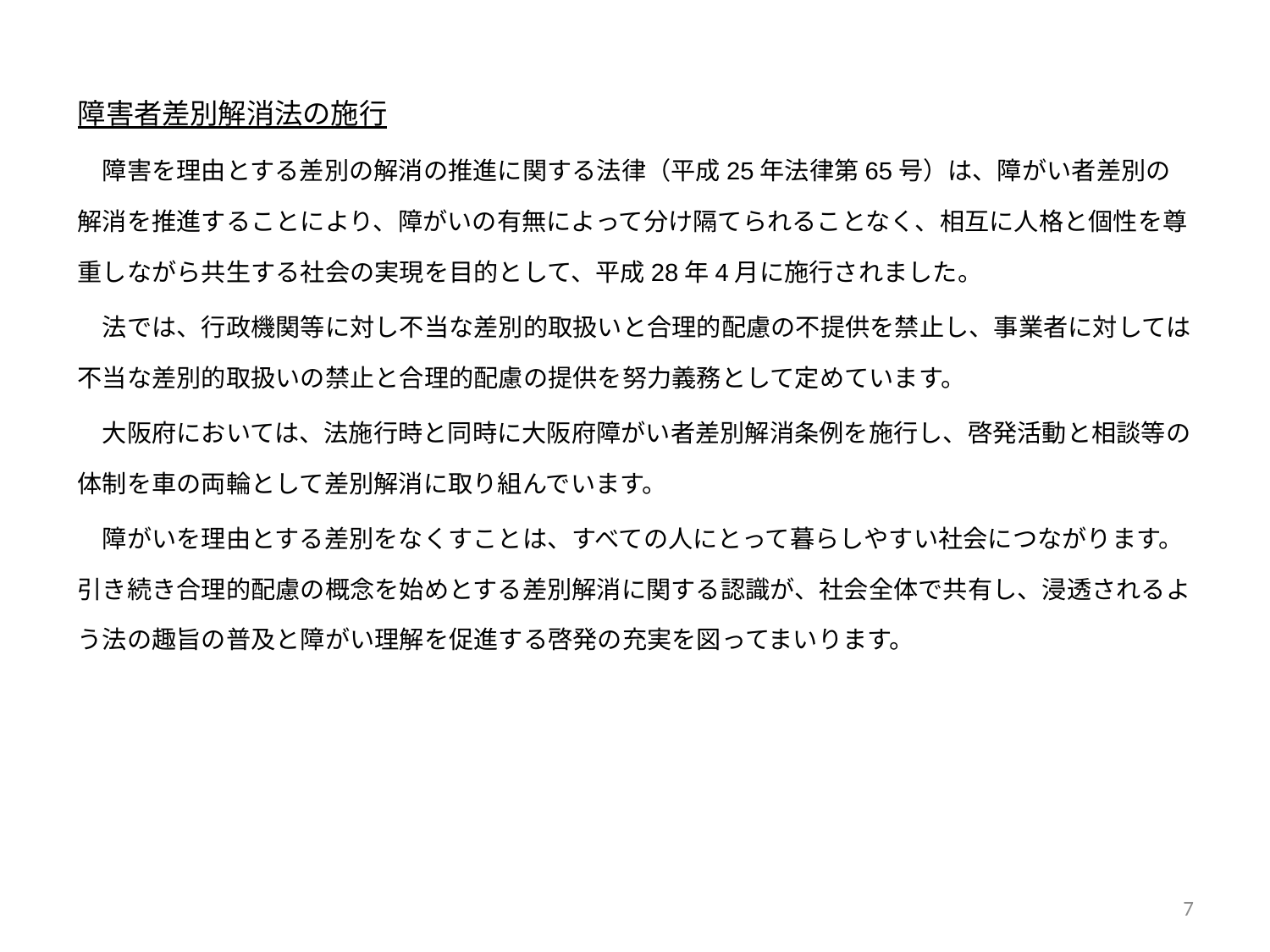

障害者差別解消法の施行
　障害を理由とする差別の解消の推進に関する法律（平成25年法律第65号）は、障がい者差別の解消を推進することにより、障がいの有無によって分け隔てられることなく、相互に人格と個性を尊重しながら共生する社会の実現を目的として、平成28年4月に施行されました。
　法では、行政機関等に対し不当な差別的取扱いと合理的配慮の不提供を禁止し、事業者に対しては不当な差別的取扱いの禁止と合理的配慮の提供を努力義務として定めています。
　大阪府においては、法施行時と同時に大阪府障がい者差別解消条例を施行し、啓発活動と相談等の体制を車の両輪として差別解消に取り組んでいます。
　障がいを理由とする差別をなくすことは、すべての人にとって暮らしやすい社会につながります。引き続き合理的配慮の概念を始めとする差別解消に関する認識が、社会全体で共有し、浸透されるよう法の趣旨の普及と障がい理解を促進する啓発の充実を図ってまいります。
7